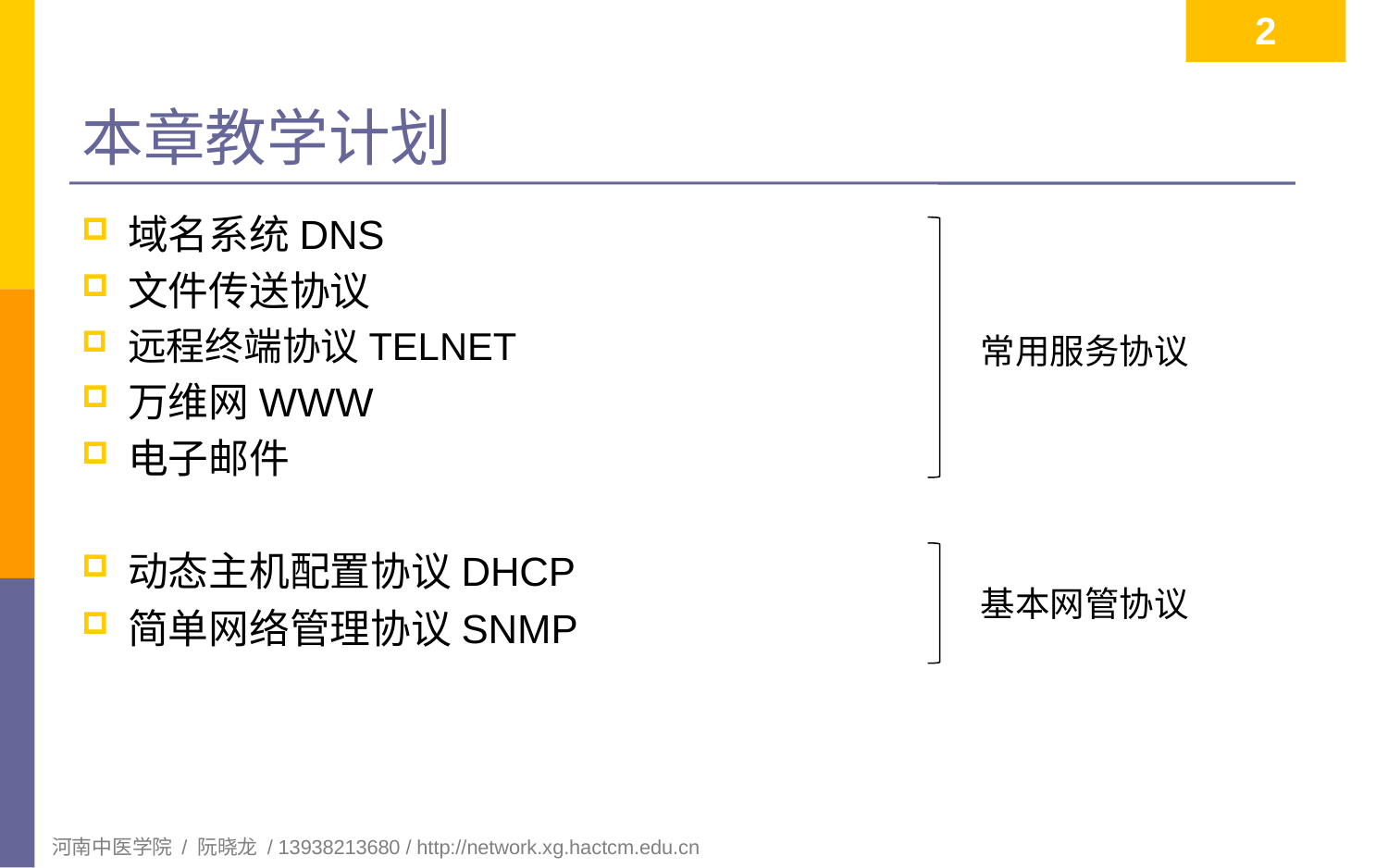

2
# 本章教学计划
域名系统DNS
文件传送协议
远程终端协议TELNET
万维网WWW
电子邮件

动态主机配置协议DHCP
简单网络管理协议SNMP

常用服务协议

基本网管协议